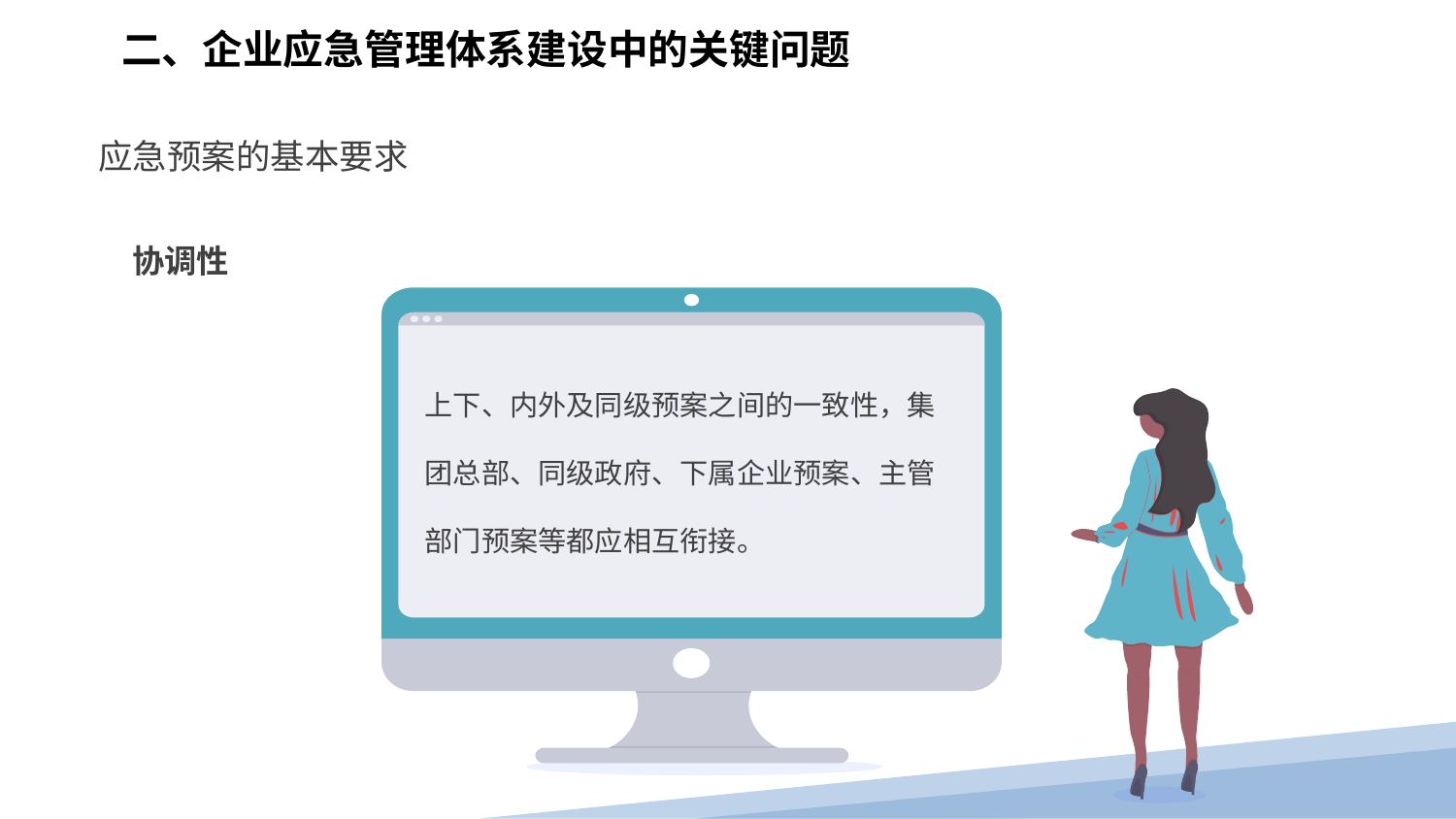

二、企业应急管理体系建设中的关键问题
应急预案的基本要求
协调性

上下、内外及同级预案之间的一致性，集团总部、同级政府、下属企业预案、主管部门预案等都应相互衔接。